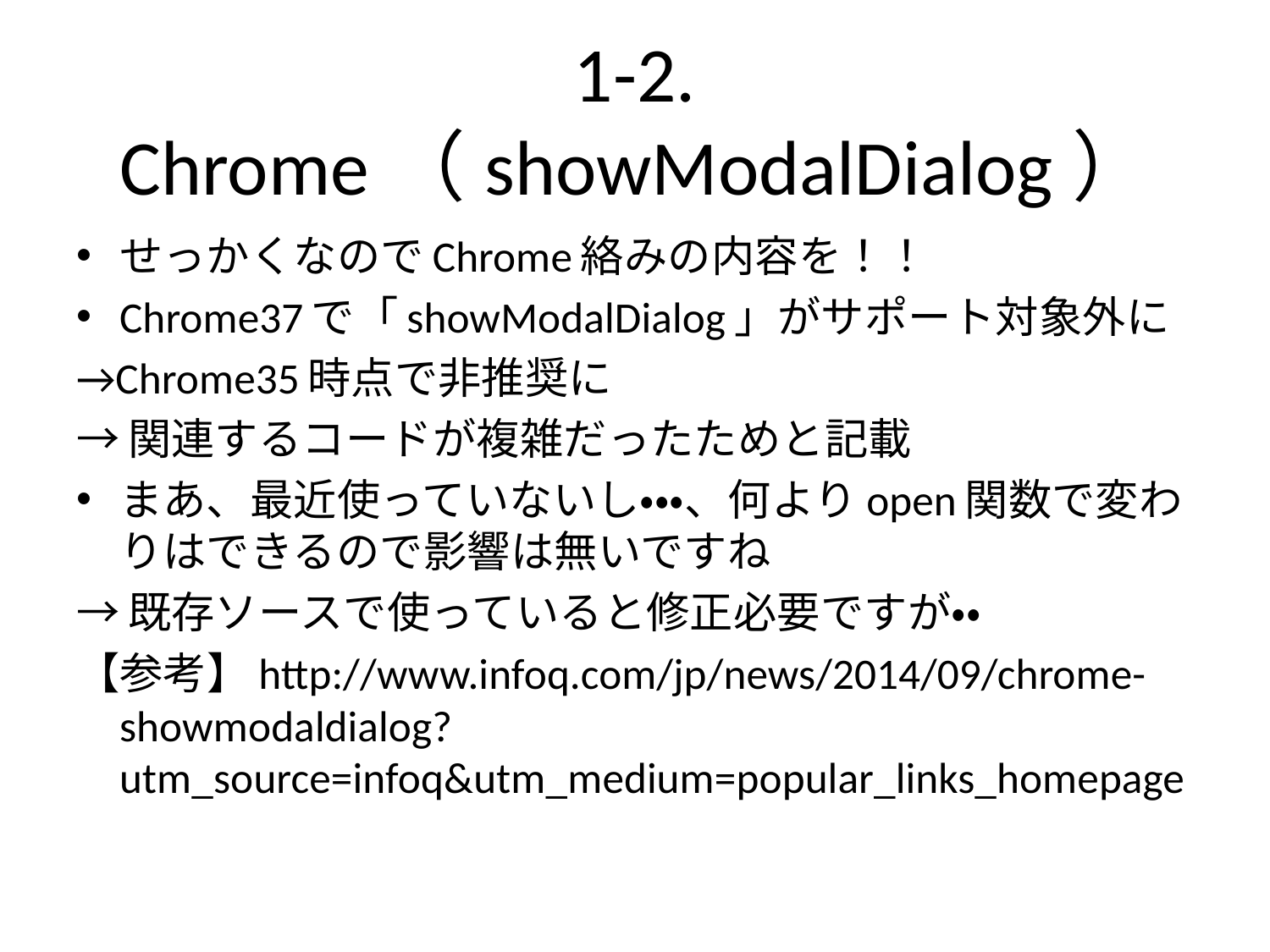

# 1-2. Chrome（showModalDialog）
せっかくなのでChrome絡みの内容を！！
Chrome37で「showModalDialog」がサポート対象外に
→Chrome35時点で非推奨に
→関連するコードが複雑だったためと記載
まあ、最近使っていないし・・・、何よりopen関数で変わりはできるので影響は無いですね
→既存ソースで使っていると修正必要ですが・・
【参考】http://www.infoq.com/jp/news/2014/09/chrome-showmodaldialog?utm_source=infoq&utm_medium=popular_links_homepage